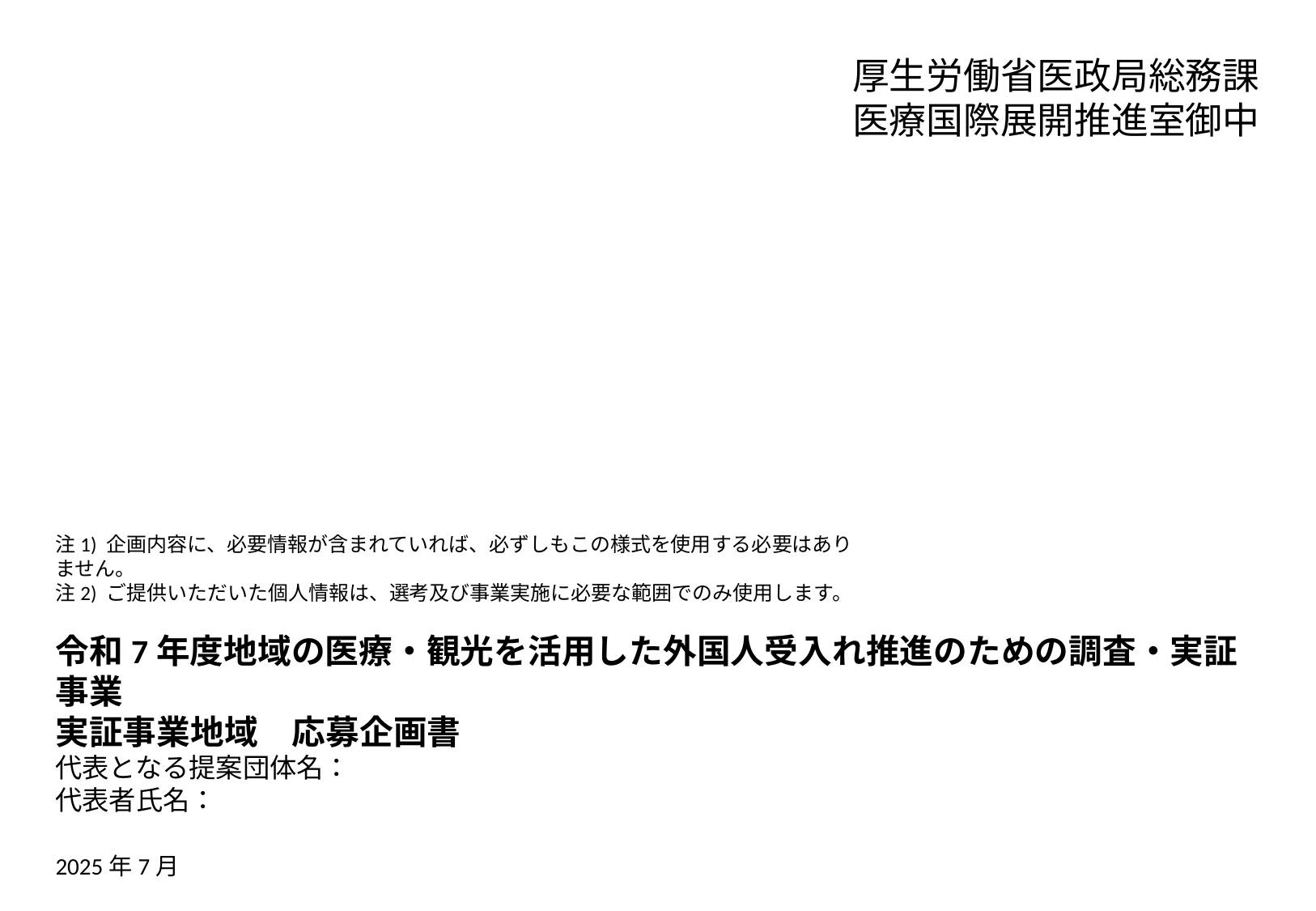

厚生労働省医政局総務課
医療国際展開推進室御中
注1) 企画内容に、必要情報が含まれていれば、必ずしもこの様式を使用する必要はありません。
注2) ご提供いただいた個人情報は、選考及び事業実施に必要な範囲でのみ使用します。
# 令和7年度地域の医療・観光を活用した外国人受入れ推進のための調査・実証事業 実証事業地域　応募企画書
代表となる提案団体名：
代表者氏名：
2025年7月